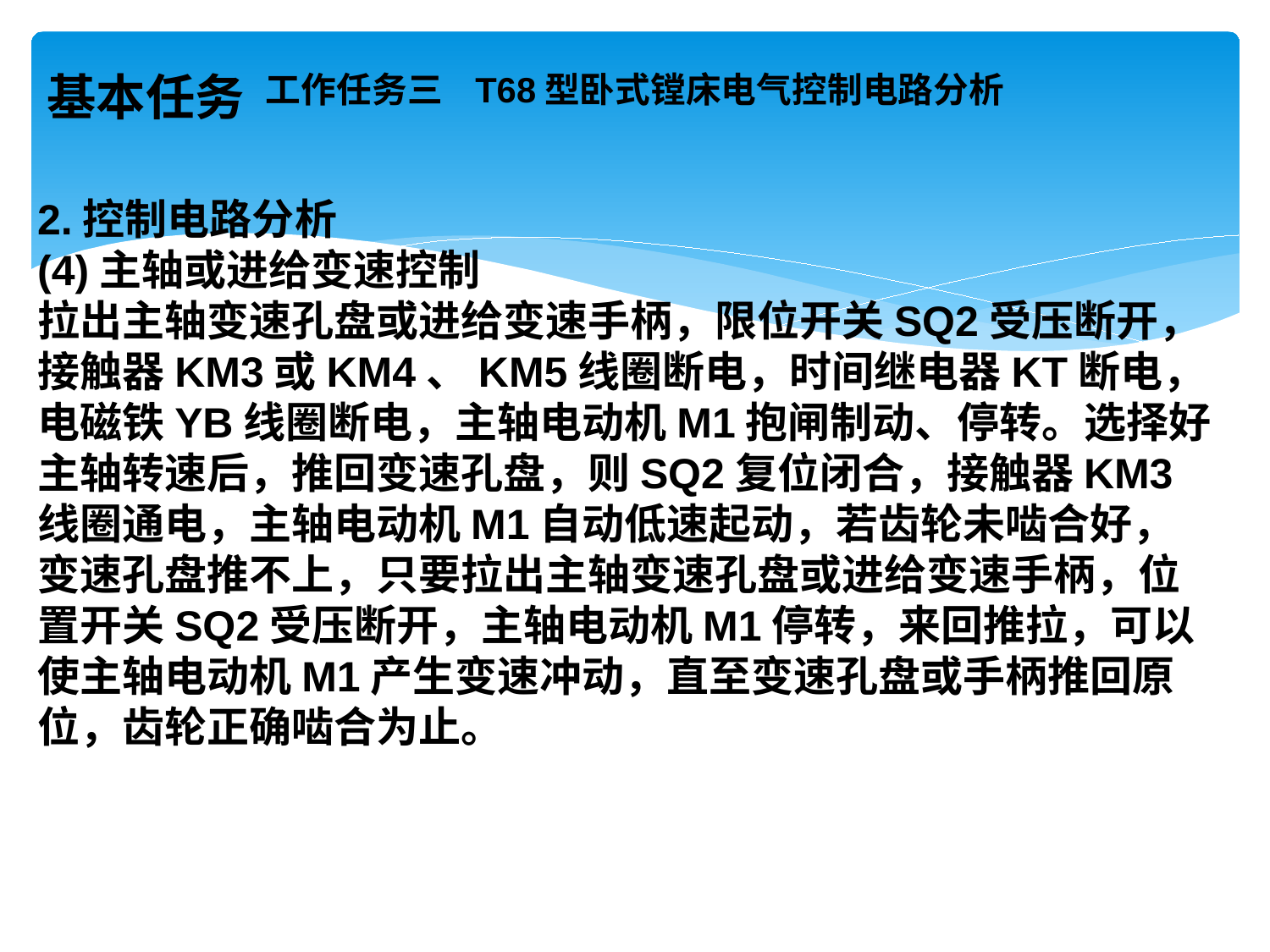

# 工作任务三   T68型卧式镗床电气控制电路分析
基本任务
2.控制电路分析
(4)主轴或进给变速控制
拉出主轴变速孔盘或进给变速手柄，限位开关SQ2受压断开，接触器KM3或KM4、KM5线圈断电，时间继电器KT断电，电磁铁YB线圈断电，主轴电动机M1抱闸制动、停转。选择好主轴转速后，推回变速孔盘，则SQ2复位闭合，接触器KM3线圈通电，主轴电动机M1自动低速起动，若齿轮未啮合好，变速孔盘推不上，只要拉出主轴变速孔盘或进给变速手柄，位置开关SQ2受压断开，主轴电动机M1停转，来回推拉，可以使主轴电动机M1产生变速冲动，直至变速孔盘或手柄推回原位，齿轮正确啮合为止。